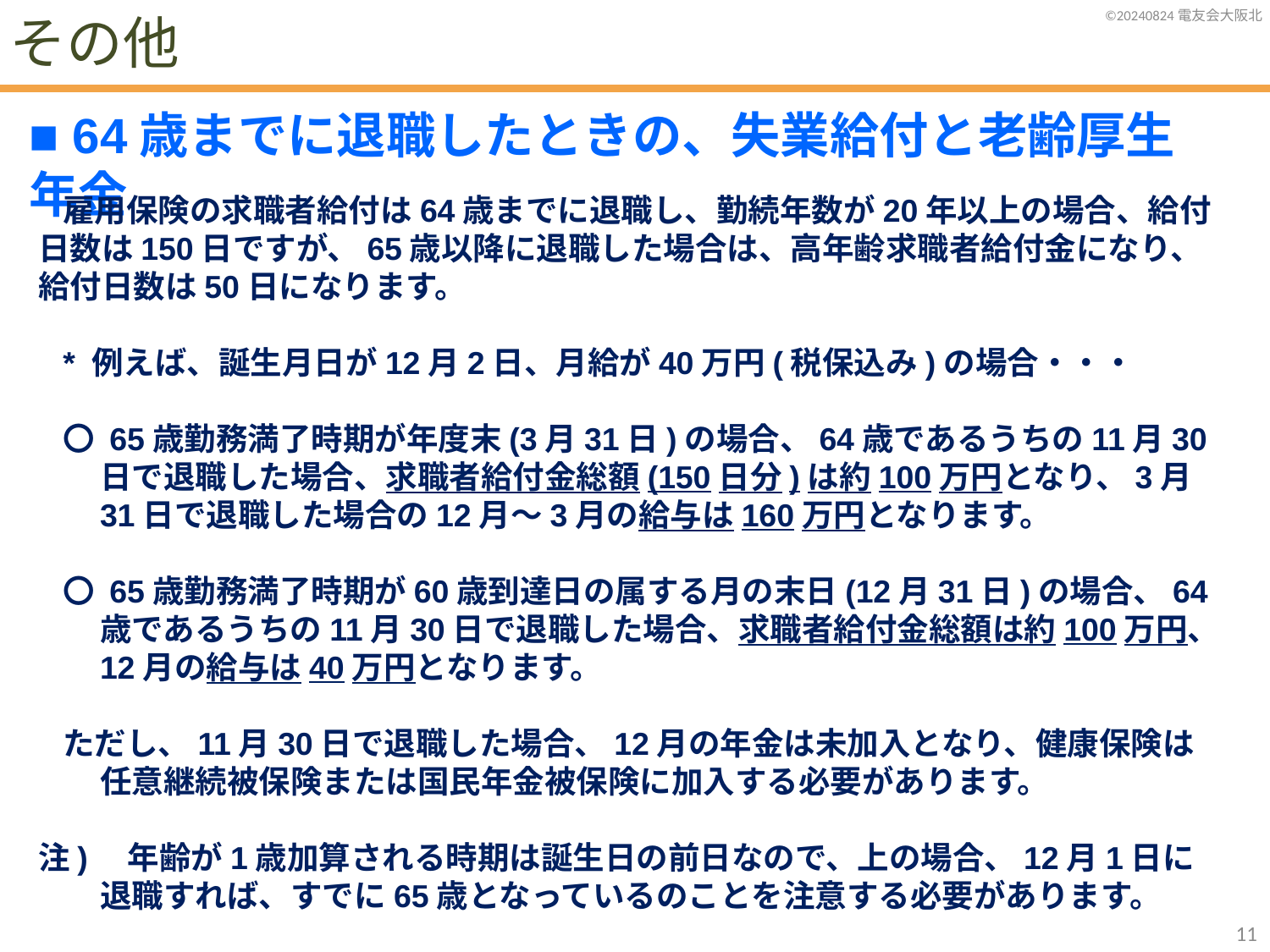

その他
■ 64歳までに退職したときの、失業給付と老齢厚生年金
雇用保険の求職者給付は64歳までに退職し、勤続年数が20年以上の場合、給付日数は150日ですが、65歳以降に退職した場合は、高年齢求職者給付金になり、給付日数は50日になります。

* 例えば、誕生月日が12月2日、月給が40万円(税保込み)の場合・・・

〇 65歳勤務満了時期が年度末(3月31日)の場合、64歳であるうちの11月30日で退職した場合、求職者給付金総額(150日分)は約100万円となり、3月31日で退職した場合の12月～3月の給与は160万円となります。

〇 65歳勤務満了時期が60歳到達日の属する月の末日(12月31日)の場合、64歳であるうちの11月30日で退職した場合、求職者給付金総額は約100万円、12月の給与は40万円となります。

ただし、11月30日で退職した場合、12月の年金は未加入となり、健康保険は任意継続被保険または国民年金被保険に加入する必要があります。

注)　年齢が1歳加算される時期は誕生日の前日なので、上の場合、12月1日に退職すれば、すでに65歳となっているのことを注意する必要があります。
11